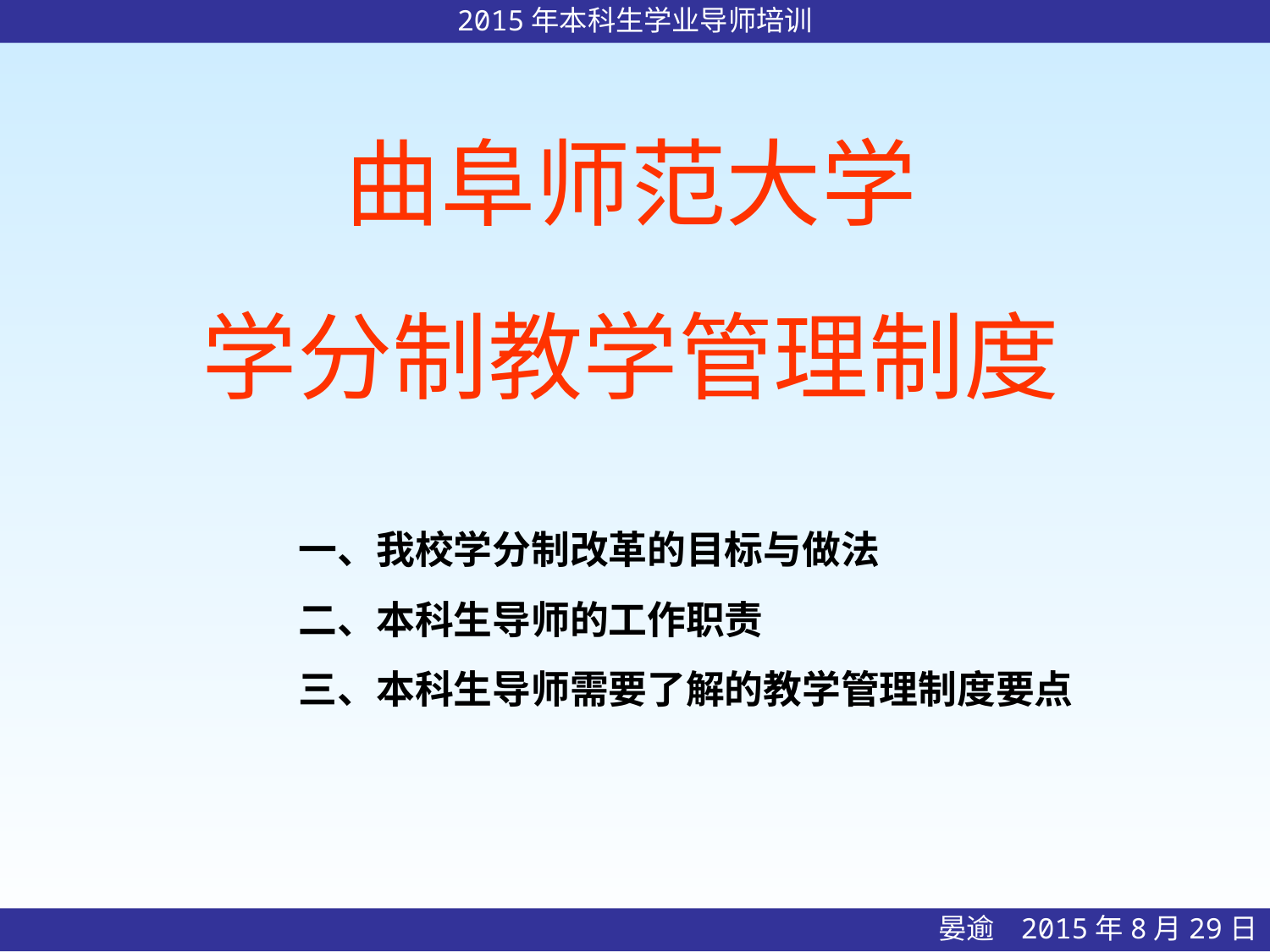

# 曲阜师范大学 学分制教学管理制度
 一、我校学分制改革的目标与做法
 二、本科生导师的工作职责
 三、本科生导师需要了解的教学管理制度要点